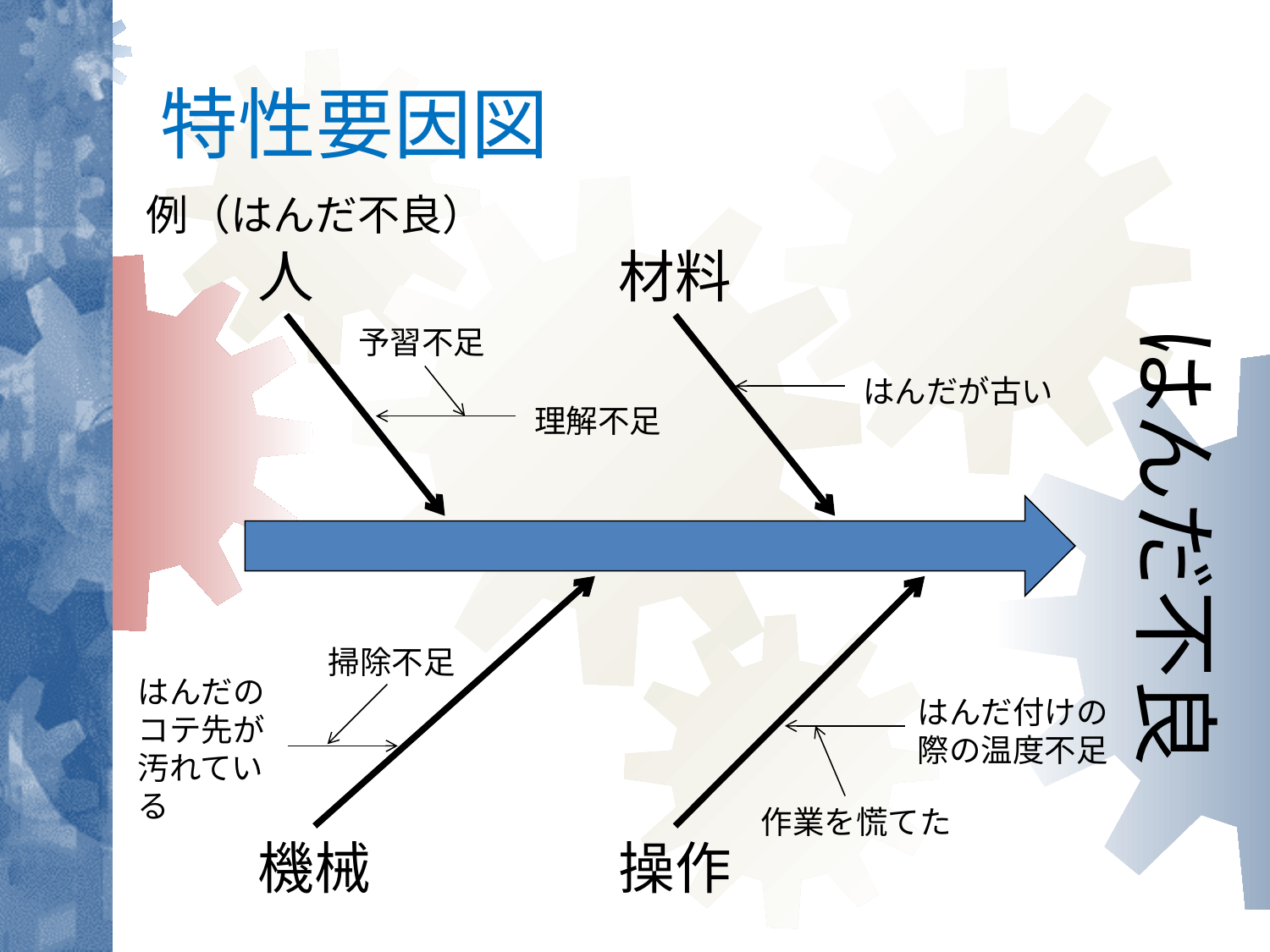

# 特性要因図
例（はんだ不良）
人
材料
はんだ不良
予習不足
はんだが古い
理解不足

掃除不足
はんだのコテ先が汚れている
はんだ付けの際の温度不足
作業を慌てた
機械
操作